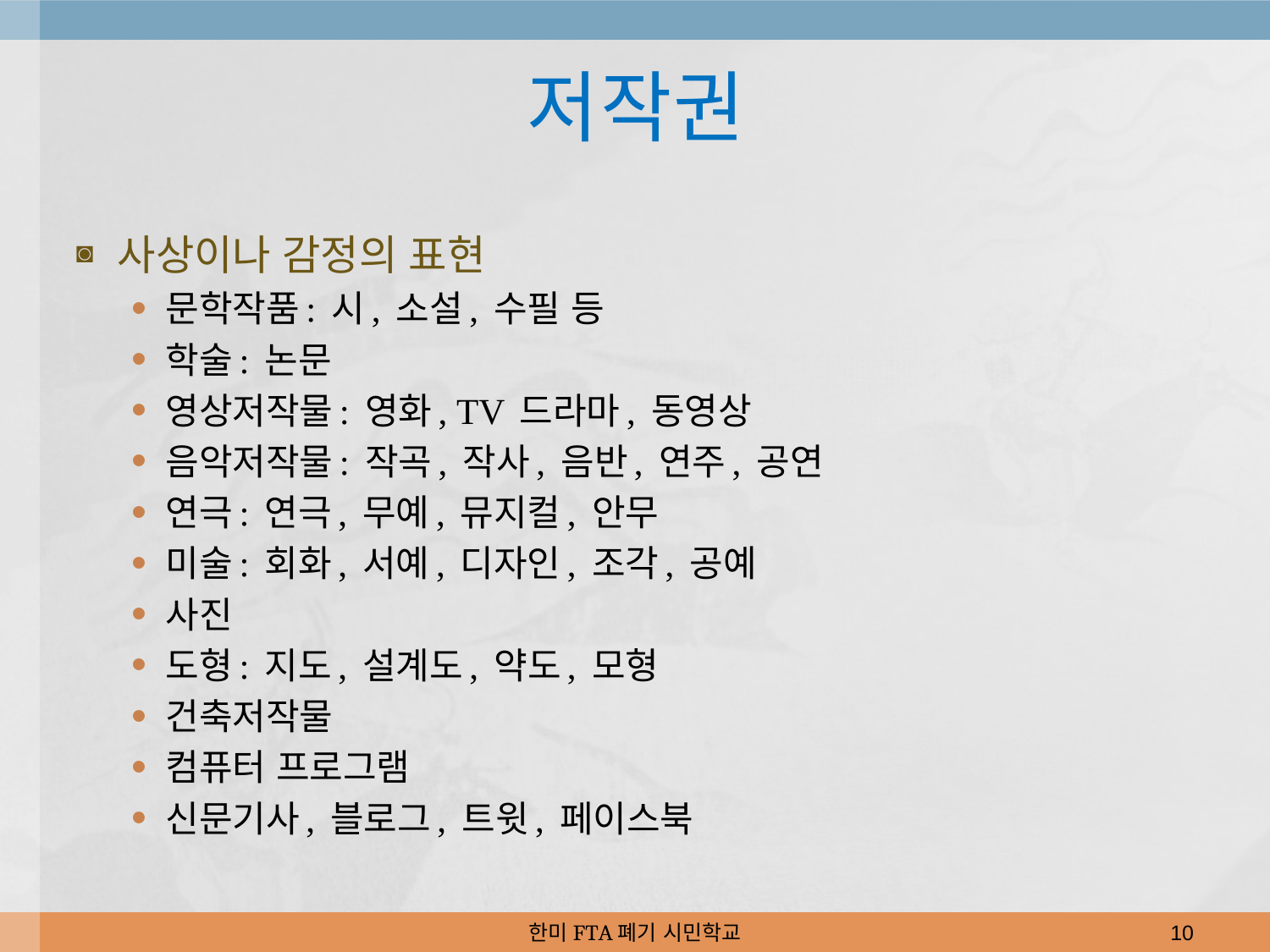

# 저작권
사상이나 감정의 표현
문학작품: 시, 소설, 수필 등
학술: 논문
영상저작물: 영화, TV 드라마, 동영상
음악저작물: 작곡, 작사, 음반, 연주, 공연
연극: 연극, 무예, 뮤지컬, 안무
미술: 회화, 서예, 디자인, 조각, 공예
사진
도형: 지도, 설계도, 약도, 모형
건축저작물
컴퓨터 프로그램
신문기사, 블로그, 트윗, 페이스북

한미FTA폐기 시민학교
10